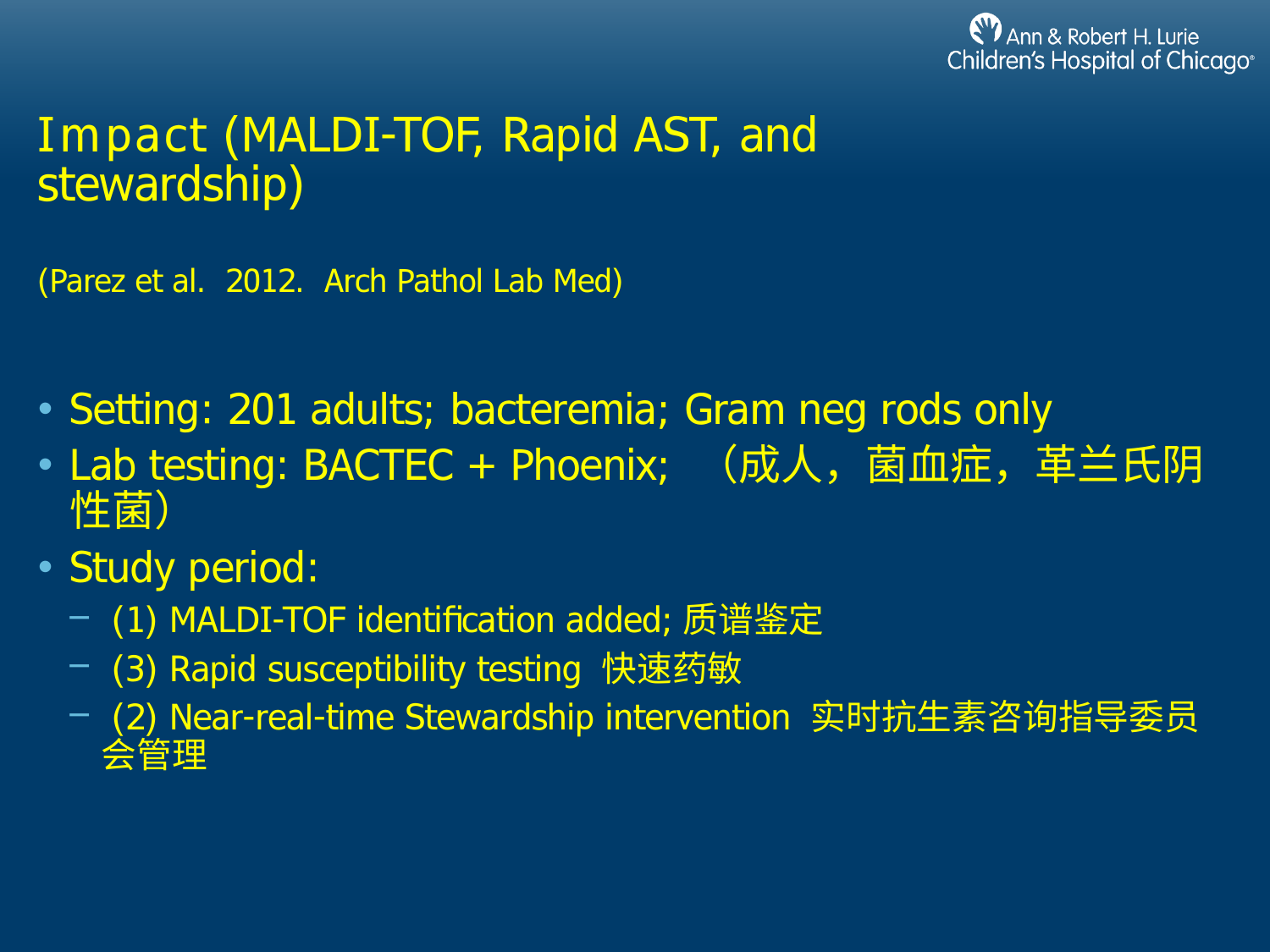

# Impact (MALDI-TOF, Rapid AST, and stewardship) (Parez et al.  2012.  Arch Pathol Lab Med)
Setting: 201 adults; bacteremia; Gram neg rods only
Lab testing: BACTEC + Phoenix; （成人，菌血症，革兰氏阴性菌）
Study period:
 (1) MALDI-TOF identification added;质谱鉴定
 (3) Rapid susceptibility testing 快速药敏
 (2) Near-real-time Stewardship intervention 实时抗生素咨询指导委员会管理